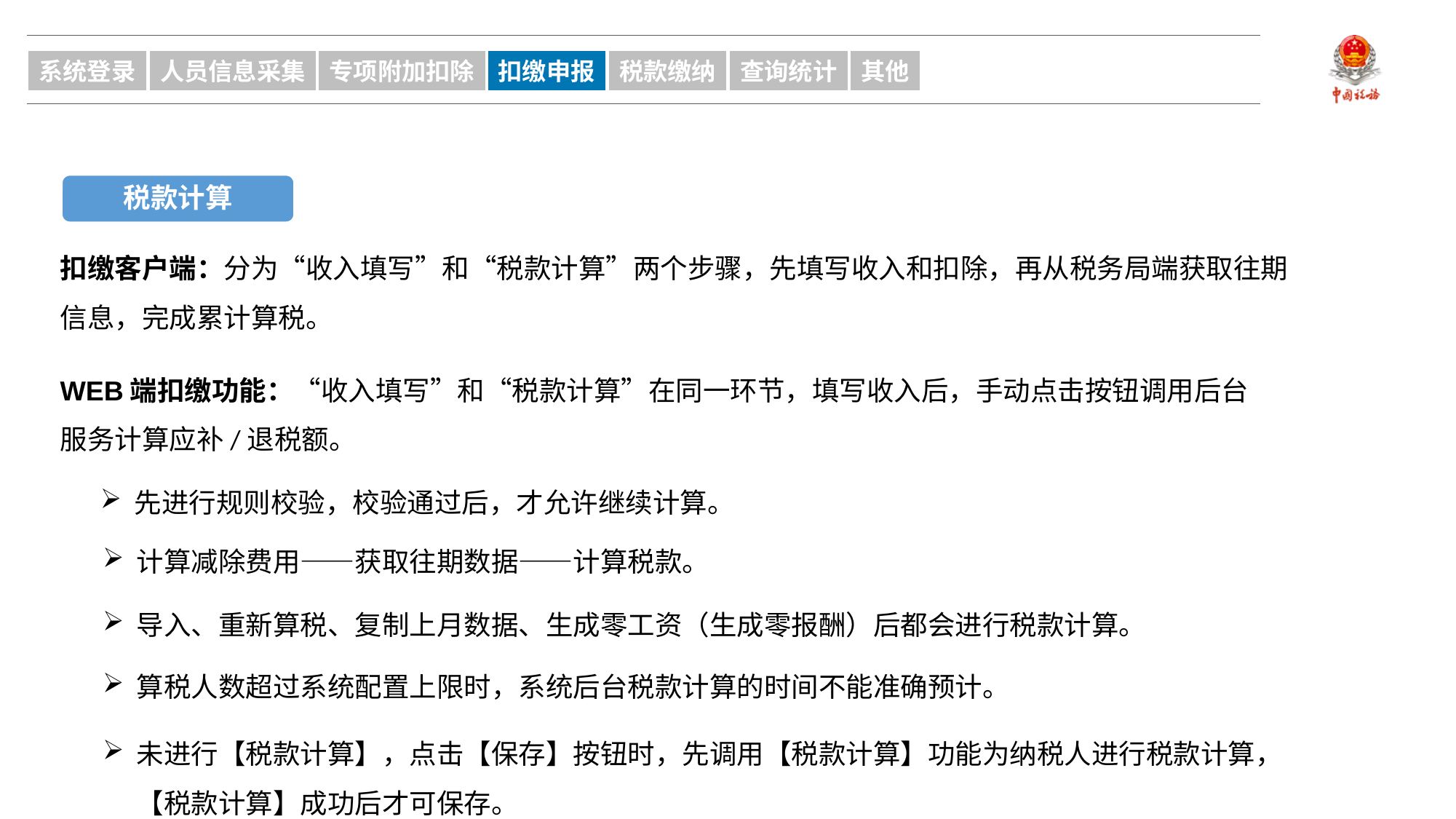

系统登录
人员信息采集
专项附加扣除
扣缴申报
税款缴纳
查询统计
其他

税款计算
扣缴客户端：分为“收入填写”和“税款计算”两个步骤，先填写收入和扣除，再从税务局端获取往期信息，完成累计算税。
WEB端扣缴功能：“收入填写”和“税款计算”在同一环节，填写收入后，手动点击按钮调用后台服务计算应补/退税额。
先进行规则校验，校验通过后，才允许继续计算。
计算减除费用——获取往期数据——计算税款。
导入、重新算税、复制上月数据、生成零工资（生成零报酬）后都会进行税款计算。
算税人数超过系统配置上限时，系统后台税款计算的时间不能准确预计。
未进行【税款计算】，点击【保存】按钮时，先调用【税款计算】功能为纳税人进行税款计算，【税款计算】成功后才可保存。